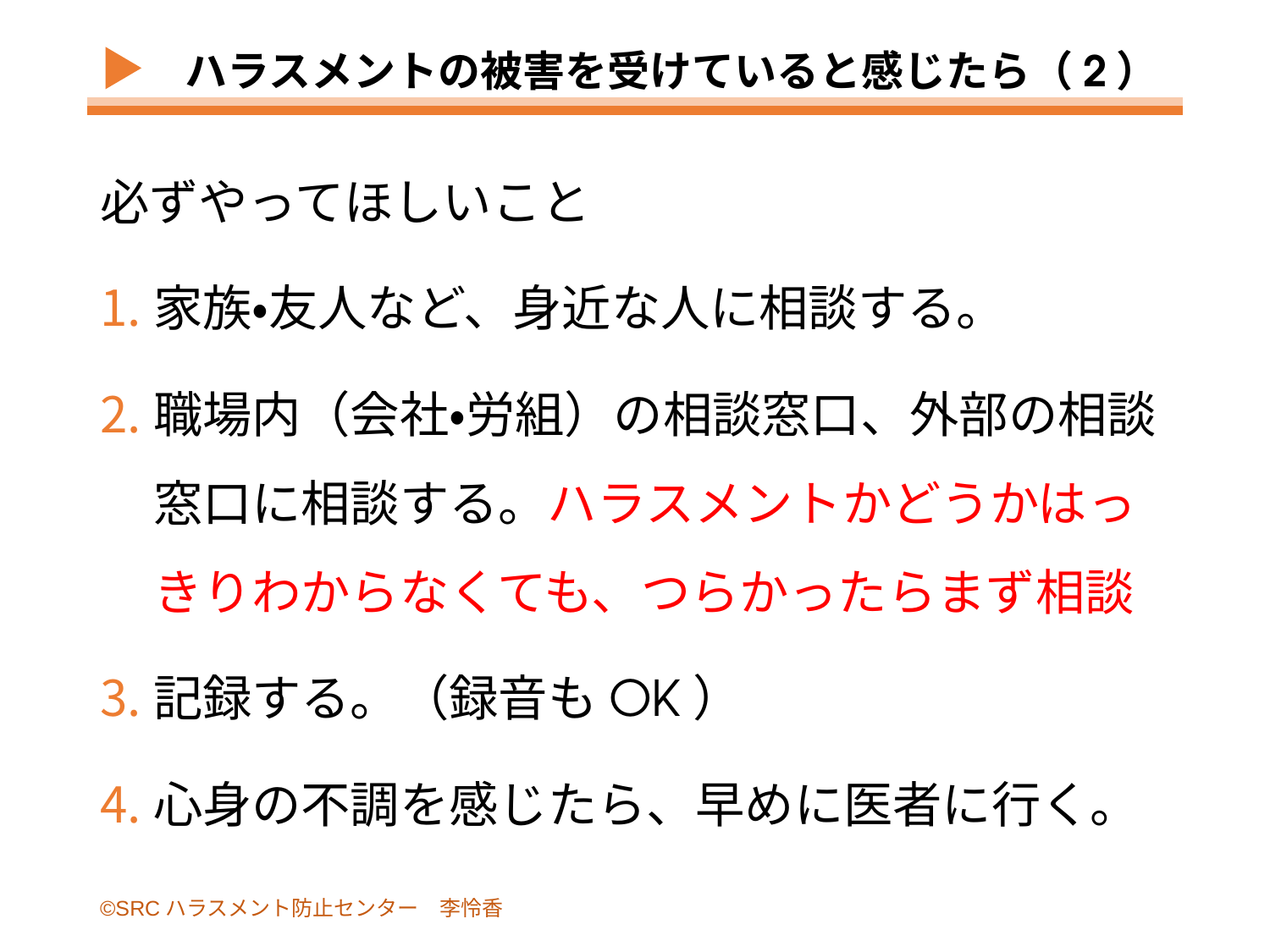

# ハラスメントの被害を受けていると感じたら（2）
必ずやってほしいこと
家族・友人など、身近な人に相談する。
職場内（会社・労組）の相談窓口、外部の相談窓口に相談する。ハラスメントかどうかはっきりわからなくても、つらかったらまず相談
記録する。（録音もOK）
心身の不調を感じたら、早めに医者に行く。

©SRCハラスメント防止センター　李怜香